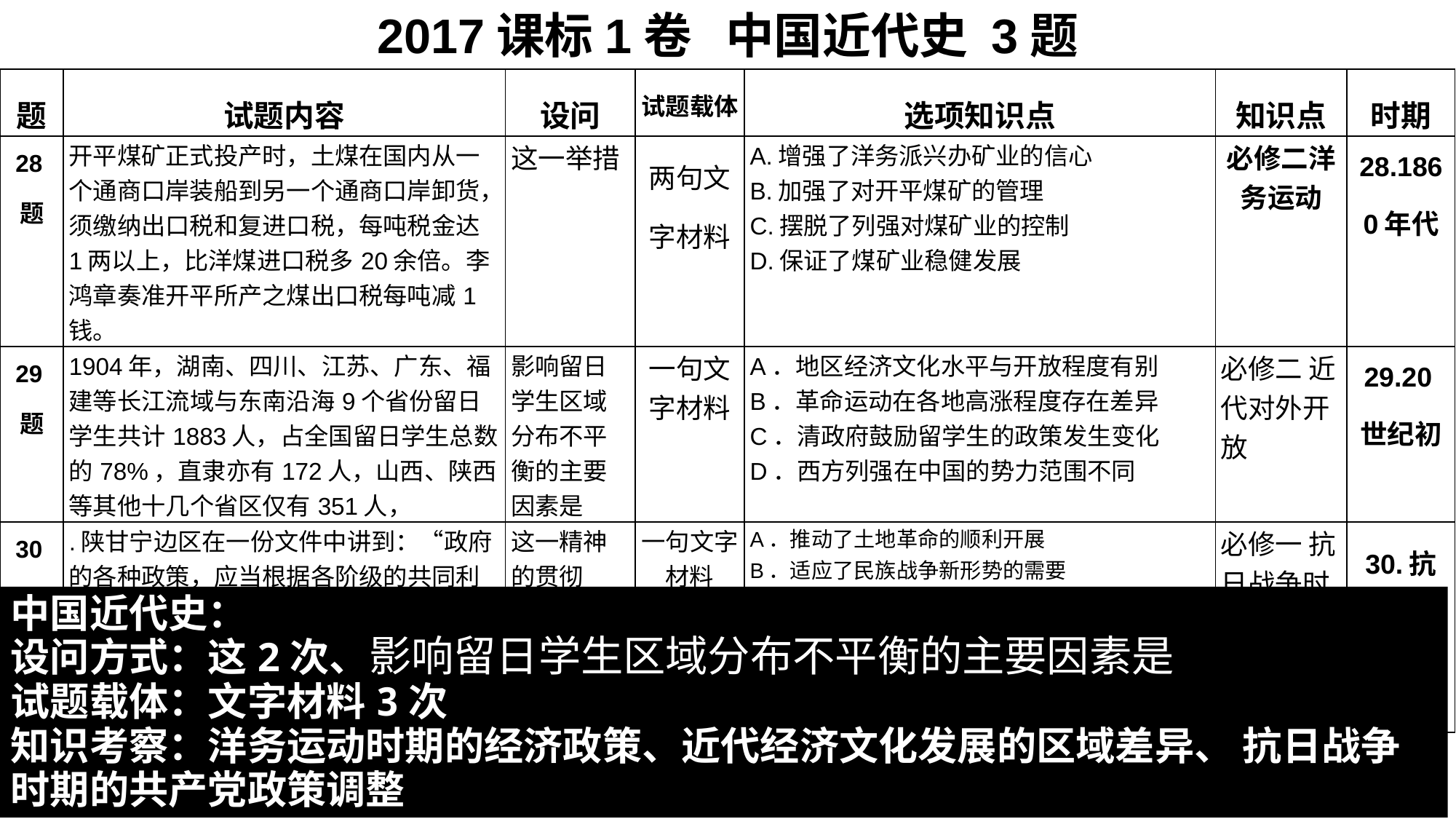

2017课标1卷   中国近代史 3题
| 题 | 试题内容 | 设问 | 试题载体 | 选项知识点 | 知识点 | 时期 |
| --- | --- | --- | --- | --- | --- | --- |
| 28题 | 开平煤矿正式投产时，土煤在国内从一个通商口岸装船到另一个通商口岸卸货，须缴纳出口税和复进口税，每吨税金达1两以上，比洋煤进口税多20余倍。李鸿章奏准开平所产之煤出口税每吨减1钱。 | 这一举措 | 两句文字材料 | A.增强了洋务派兴办矿业的信心 B.加强了对开平煤矿的管理 C.摆脱了列强对煤矿业的控制 D.保证了煤矿业稳健发展 | 必修二洋务运动 | 28.1860年代 |
| 29题 | 1904年，湖南、四川、江苏、广东、福建等长江流域与东南沿海9个省份留日学生共计1883人，占全国留日学生总数的78%，直隶亦有172人，山西、陕西等其他十几个省区仅有351人， | 影响留日学生区域分布不平衡的主要因素是 | 一句文字材料 | A．地区经济文化水平与开放程度有别 B．革命运动在各地高涨程度存在差异 C．清政府鼓励留学生的政策发生变化D．西方列强在中国的势力范围不同 | 必修二 近代对外开放 | 29.20世纪初 |
| 30题 | .陕甘宁边区在一份文件中讲到：“政府的各种政策，应当根据各阶级的共同利害出发，凡是只对一阶级有利，对另一阶级有害的便不能作为政策决定的依据……现在则工人、农民、地主、资本家，都是平等的权利。” | 这一精神的贯彻 | 一句文字材料 | A．推动了土地革命的顺利开展 B．适应了民族战争新形势的需要 C．巩固了国民革命的社会基础 D．壮大了反抗国民党政府的力量 | 必修一 抗日战争时期的共产党政策 | 30.抗战时期 |
中国近代史：
设问方式：这2次、影响留日学生区域分布不平衡的主要因素是
试题载体：文字材料3次
知识考察：洋务运动时期的经济政策、近代经济文化发展的区域差异、 抗日战争时期的共产党政策调整